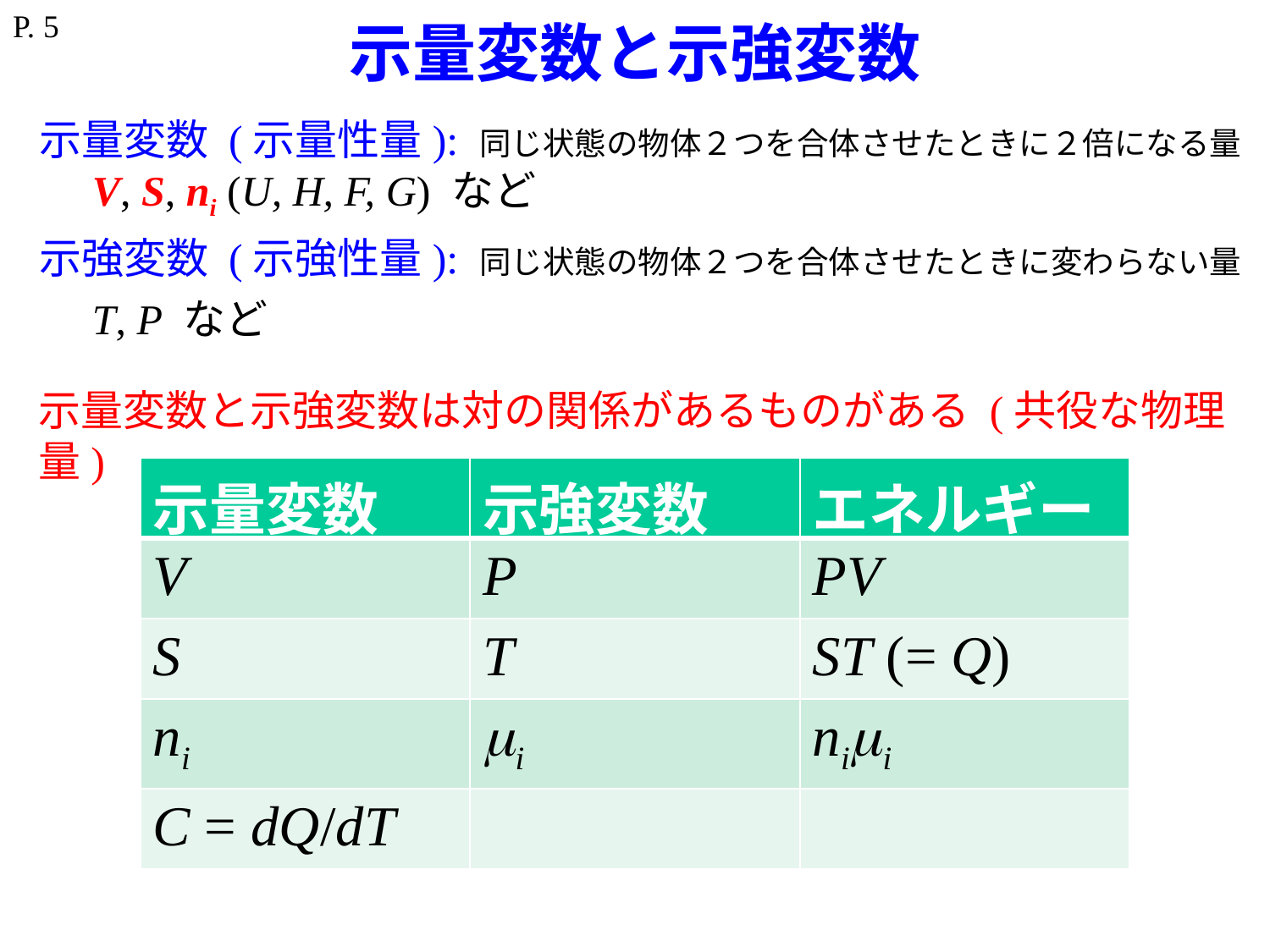

P. 5
# 示量変数と示強変数
示量変数 (示量性量): 同じ状態の物体２つを合体させたときに２倍になる量
　V, S, ni (U, H, F, G) など
示強変数 (示強性量): 同じ状態の物体２つを合体させたときに変わらない量
　T, P など
示量変数と示強変数は対の関係があるものがある (共役な物理量)
| 示量変数 | 示強変数 | エネルギー |
| --- | --- | --- |
| V | P | PV |
| S | T | ST (= Q) |
| ni | μi | niμi |
| C = dQ/dT |  |  |